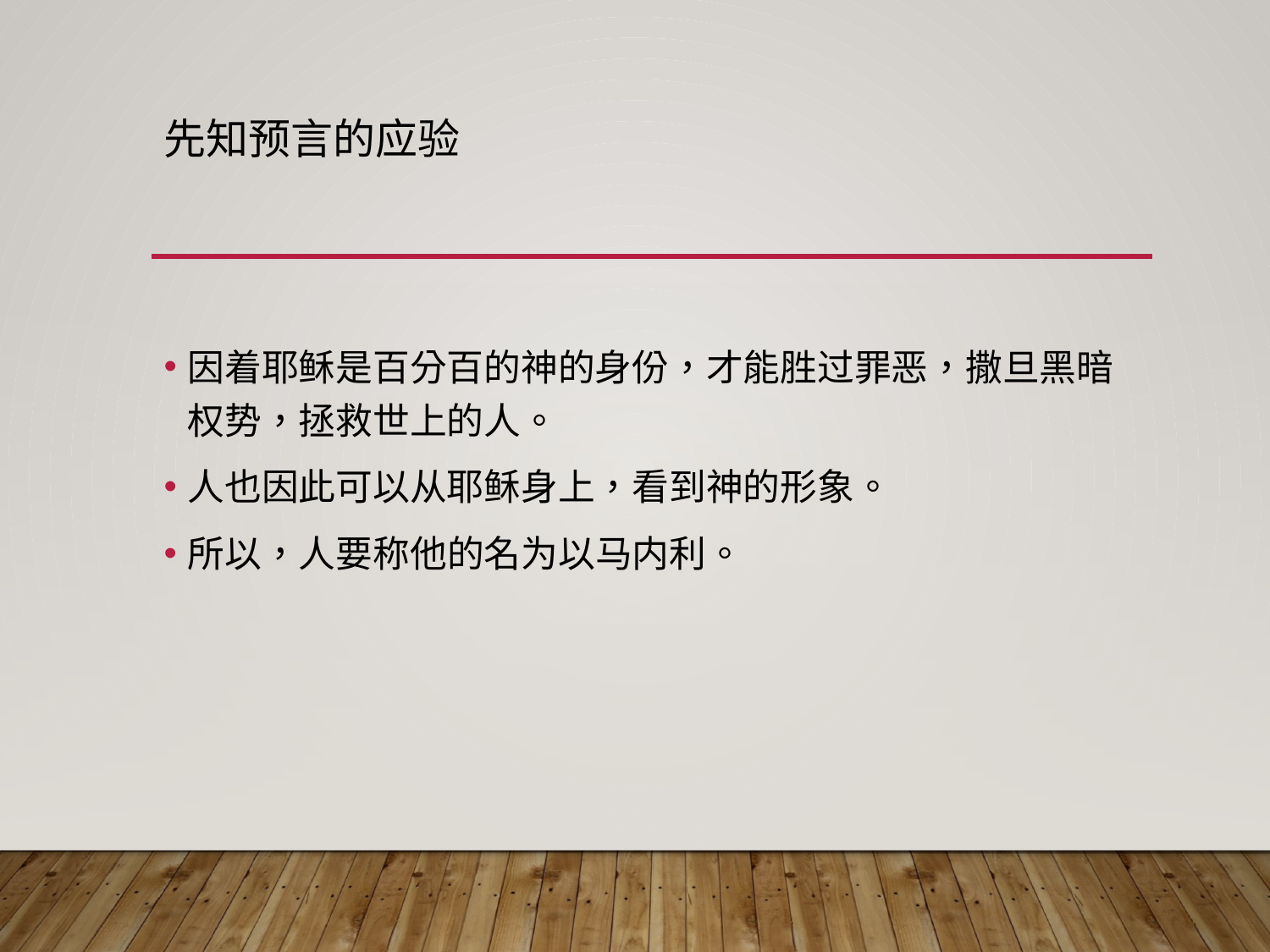

# 先知预言的应验
因着耶稣是百分百的神的身份，才能胜过罪恶，撒旦黑暗权势，拯救世上的人。
人也因此可以从耶稣身上，看到神的形象。
所以，人要称他的名为以马内利。